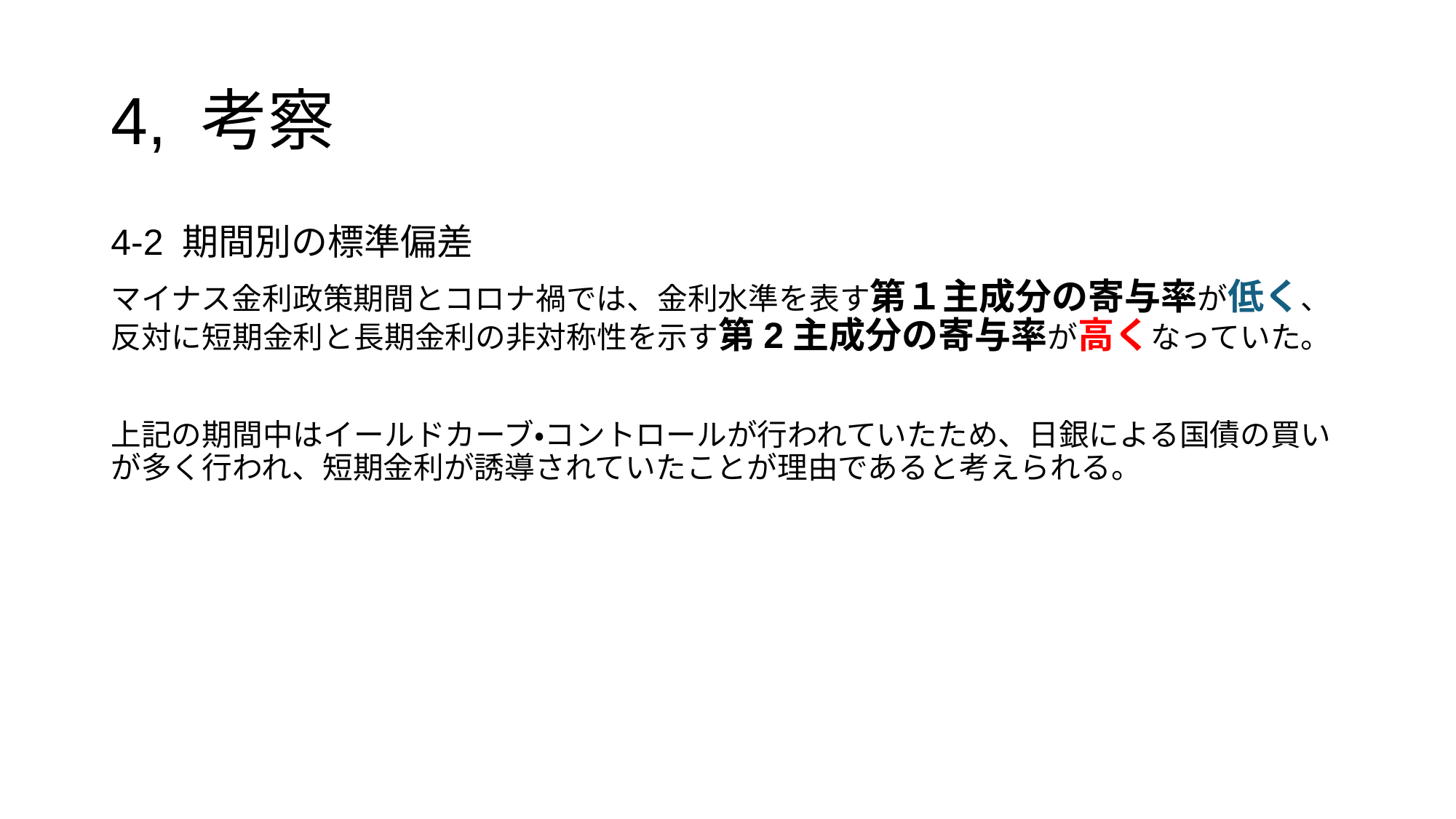

# 4, 考察
4-2 期間別の標準偏差
マイナス金利政策期間とコロナ禍では、金利水準を表す第１主成分の寄与率が低く、反対に短期金利と長期金利の非対称性を示す第2主成分の寄与率が高くなっていた。

上記の期間中はイールドカーブ・コントロールが行われていたため、日銀による国債の買いが多く行われ、短期金利が誘導されていたことが理由であると考えられる。